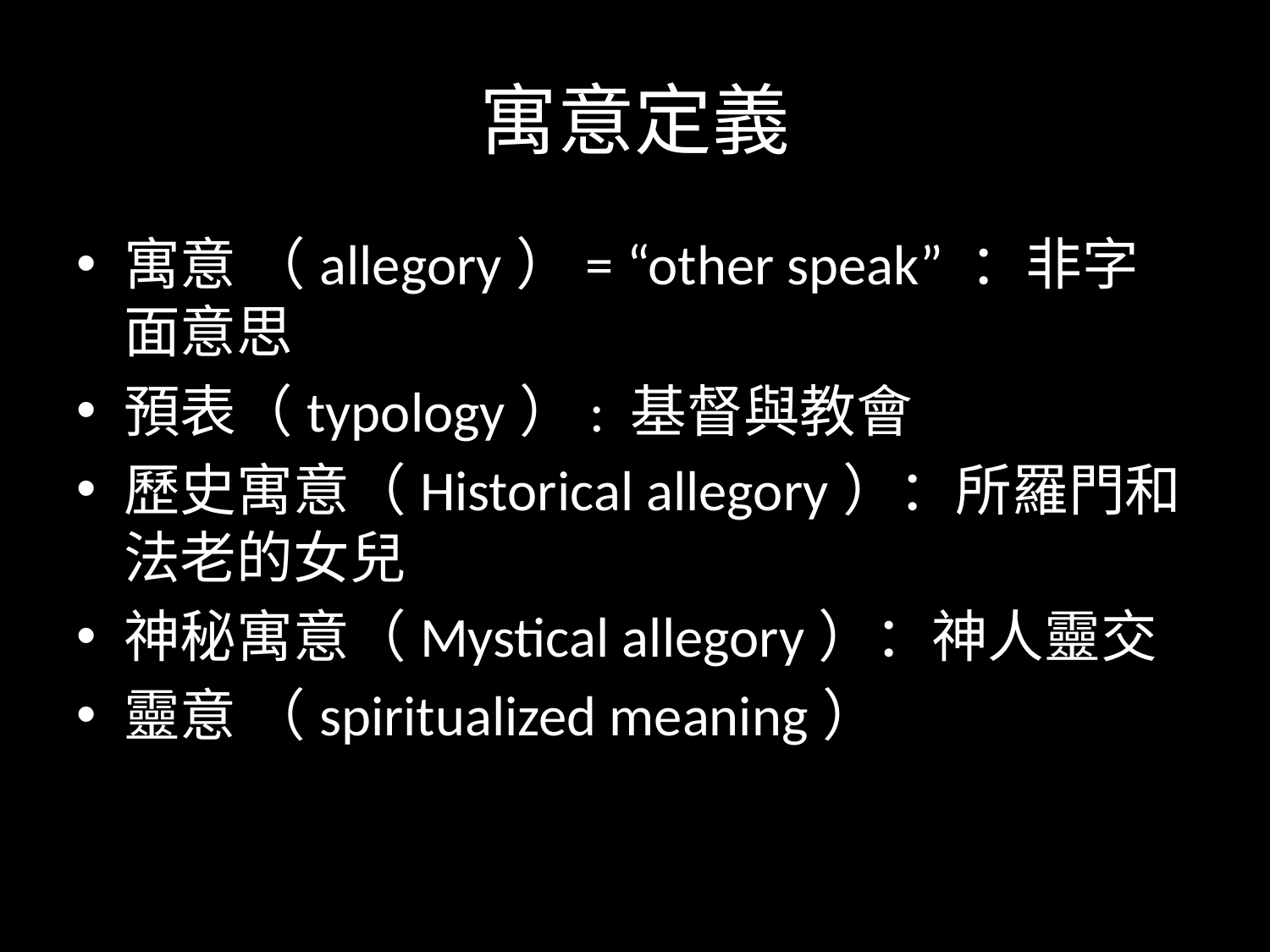

# 寓意定義
寓意 （allegory）= “other speak” ：非字面意思
預表（typology）: 基督與教會
歷史寓意（Historical allegory）：所羅門和法老的女兒
神秘寓意（Mystical allegory）：神人靈交
靈意 （spiritualized meaning）